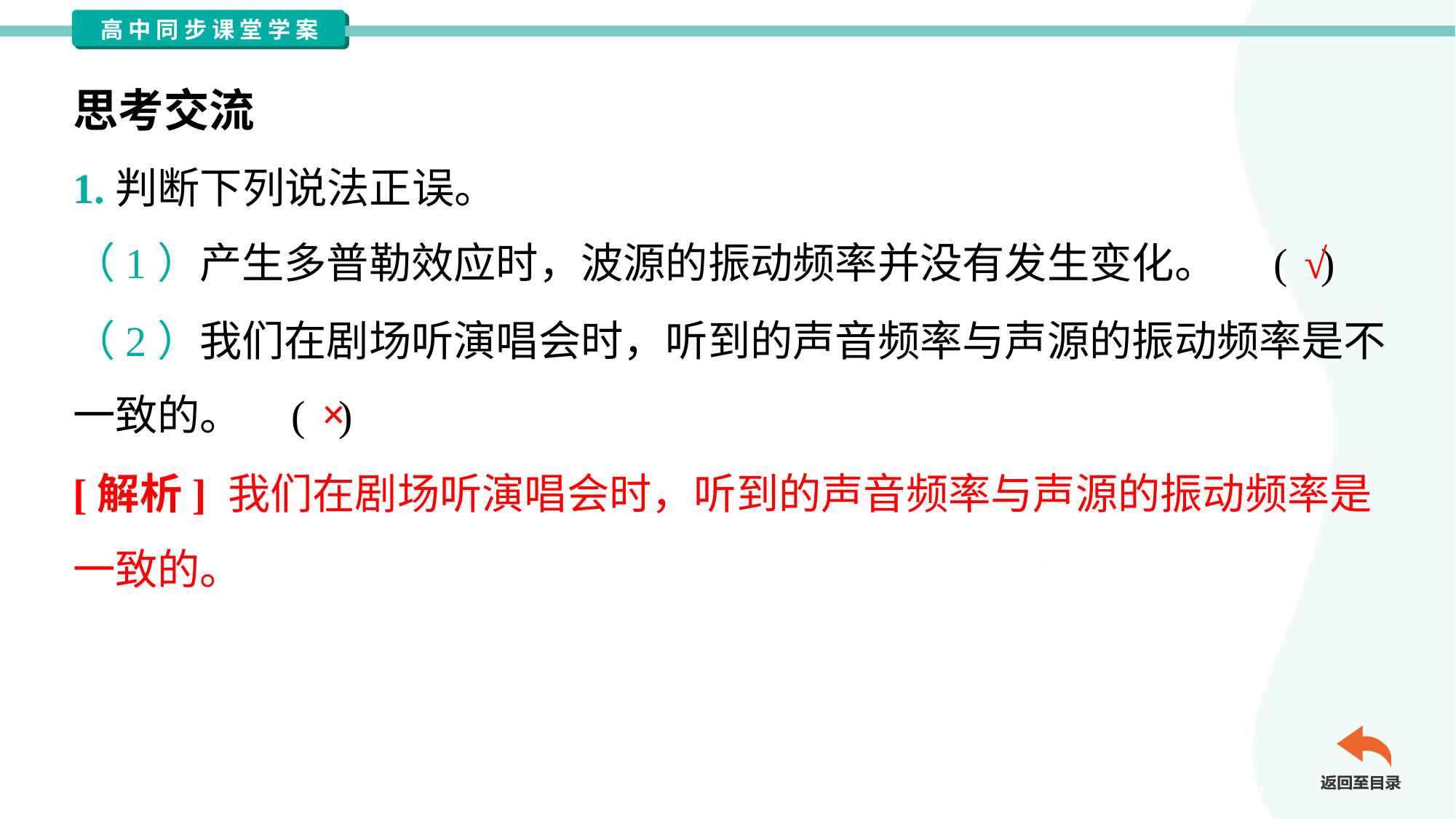

思考交流
1.判断下列说法正误。
√
（1）产生多普勒效应时，波源的振动频率并没有发生变化。	(   )
（2）我们在剧场听演唱会时，听到的声音频率与声源的振动频率是不
一致的。	(   )
×
[解析] 我们在剧场听演唱会时，听到的声音频率与声源的振动频率是
一致的。